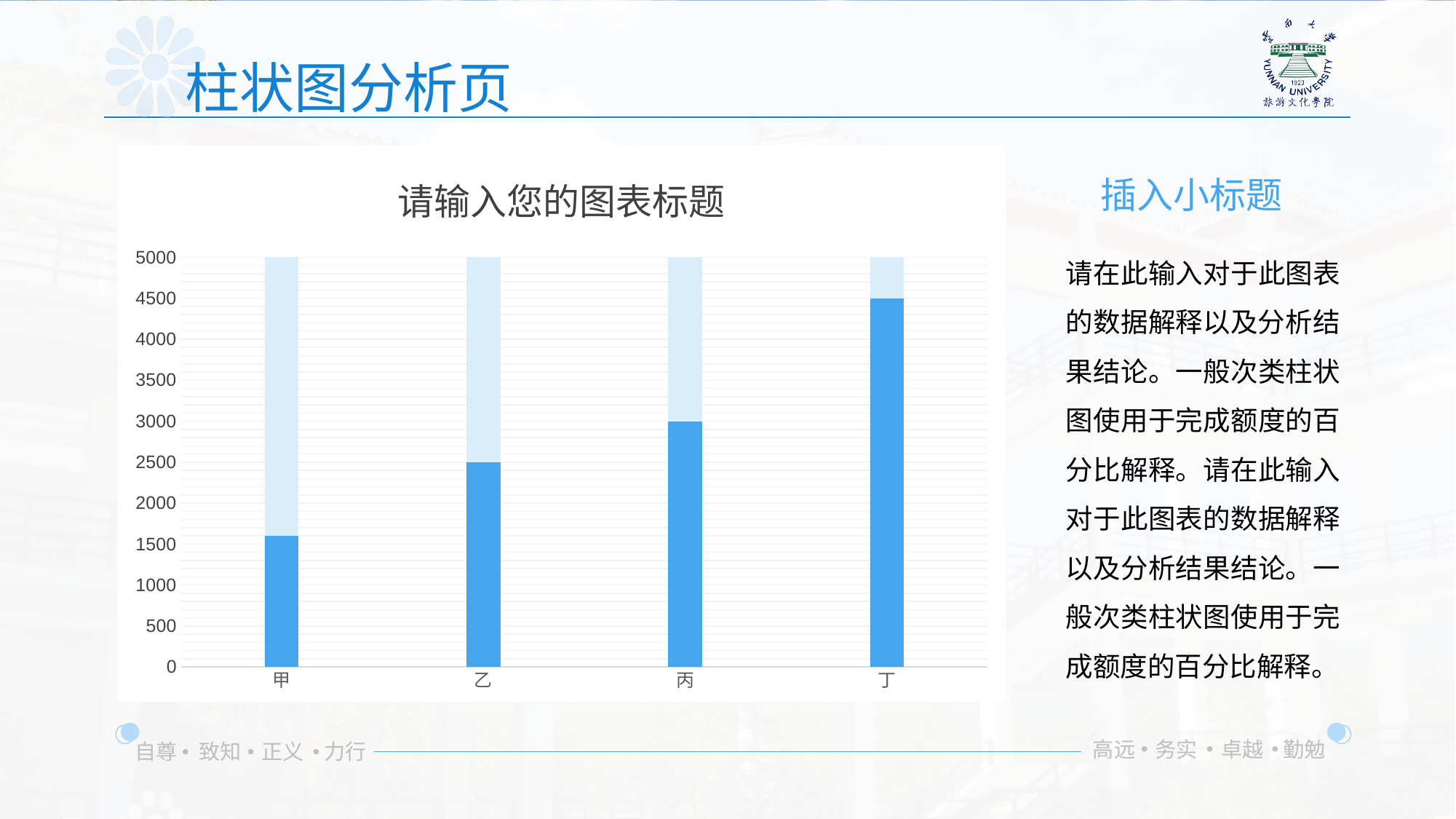

柱状图分析页

### Chart: 请输入您的图表标题

| Category | 甲 | 乙 |
|---|---|---|
| 甲 | 5000.0 | 1600.0 |
| 乙 | 5000.0 | 2500.0 |
| 丙 | 5000.0 | 3000.0 |
| 丁 | 5000.0 | 4500.0 |
插入小标题
请在此输入对于此图表的数据解释以及分析结果结论。一般次类柱状图使用于完成额度的百分比解释。请在此输入对于此图表的数据解释以及分析结果结论。一般次类柱状图使用于完成额度的百分比解释。